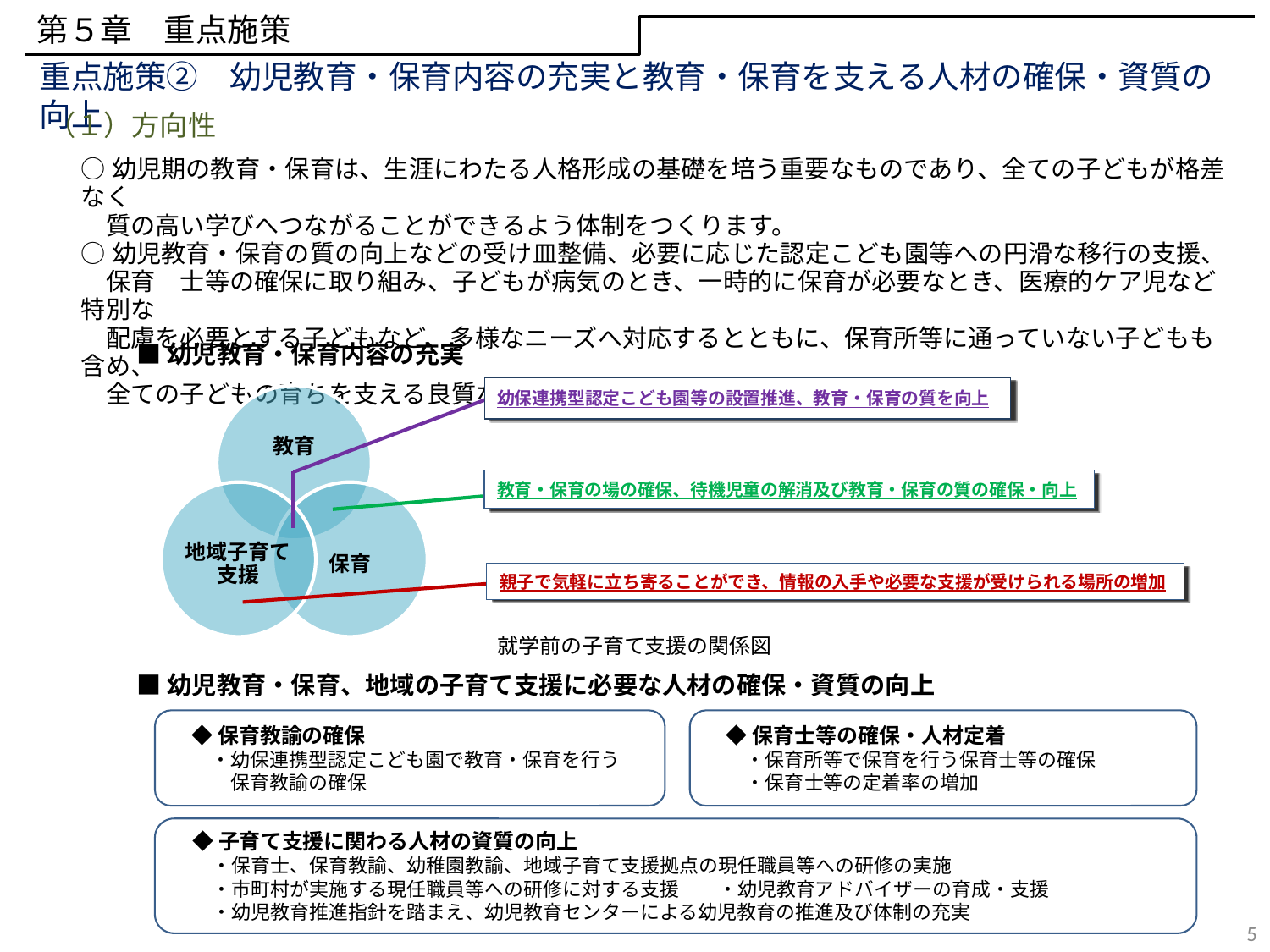

第５章　重点施策

重点施策②　幼児教育・保育内容の充実と教育・保育を支える人材の確保・資質の向上

（１）方向性
○幼児期の教育・保育は、生涯にわたる人格形成の基礎を培う重要なものであり、全ての子どもが格差なく
　質の高い学びへつながることができるよう体制をつくります。
○幼児教育・保育の質の向上などの受け皿整備、必要に応じた認定こども園等への円滑な移行の支援、
　保育　士等の確保に取り組み、子どもが病気のとき、一時的に保育が必要なとき、医療的ケア児など特別な
　配慮を必要とする子どもなど、多様なニーズへ対応するとともに、保育所等に通っていない子どもも含め、
　全ての子どもの育ちを支える良質な成育環境をつくります。
■幼児教育・保育内容の充実
幼保連携型認定こども園等の設置推進、教育・保育の質を向上
教育
保育
地域子育て支援
教育・保育の場の確保、待機児童の解消及び教育・保育の質の確保・向上
親子で気軽に立ち寄ることができ、情報の入手や必要な支援が受けられる場所の増加
就学前の子育て支援の関係図
■幼児教育・保育、地域の子育て支援に必要な人材の確保・資質の向上
◆保育教諭の確保
　・幼保連携型認定こども園で教育・保育を行う
　　保育教諭の確保
◆保育士等の確保・人材定着
　・保育所等で保育を行う保育士等の確保
　・保育士等の定着率の増加
◆子育て支援に関わる人材の資質の向上
　・保育士、保育教諭、幼稚園教諭、地域子育て支援拠点の現任職員等への研修の実施
　・市町村が実施する現任職員等への研修に対する支援　　・幼児教育アドバイザーの育成・支援
　・幼児教育推進指針を踏まえ、幼児教育センターによる幼児教育の推進及び体制の充実
5